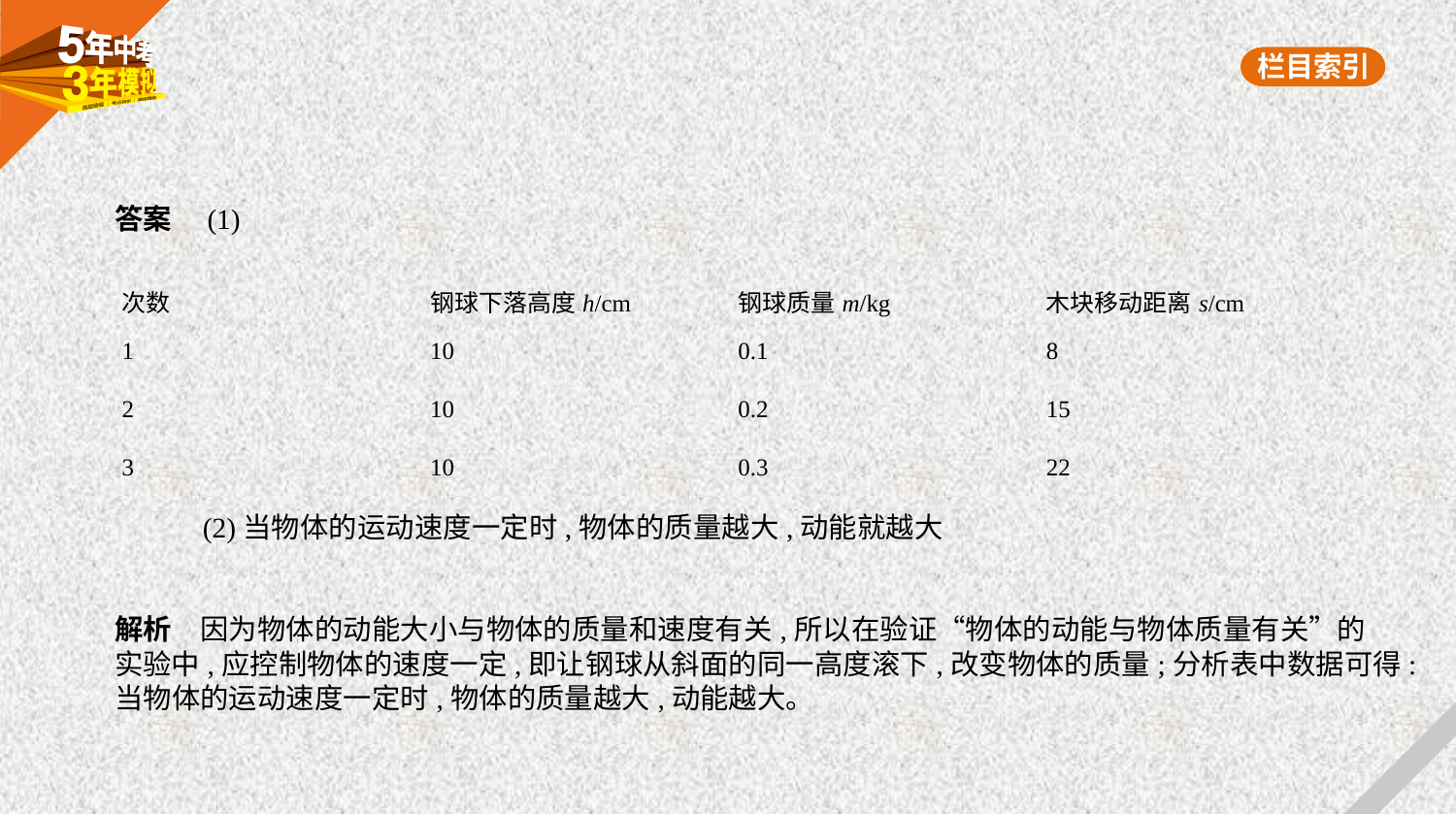

答案　(1)
| 次数 | 钢球下落高度h/cm | 钢球质量m/kg | 木块移动距离s/cm |
| --- | --- | --- | --- |
| 1 | 10 | 0.1 | 8 |
| 2 | 10 | 0.2 | 15 |
| 3 | 10 | 0.3 | 22 |
　　(2)当物体的运动速度一定时,物体的质量越大,动能就越大
解析　因为物体的动能大小与物体的质量和速度有关,所以在验证“物体的动能与物体质量有关”的
实验中,应控制物体的速度一定,即让钢球从斜面的同一高度滚下,改变物体的质量;分析表中数据可得:
当物体的运动速度一定时,物体的质量越大,动能越大。